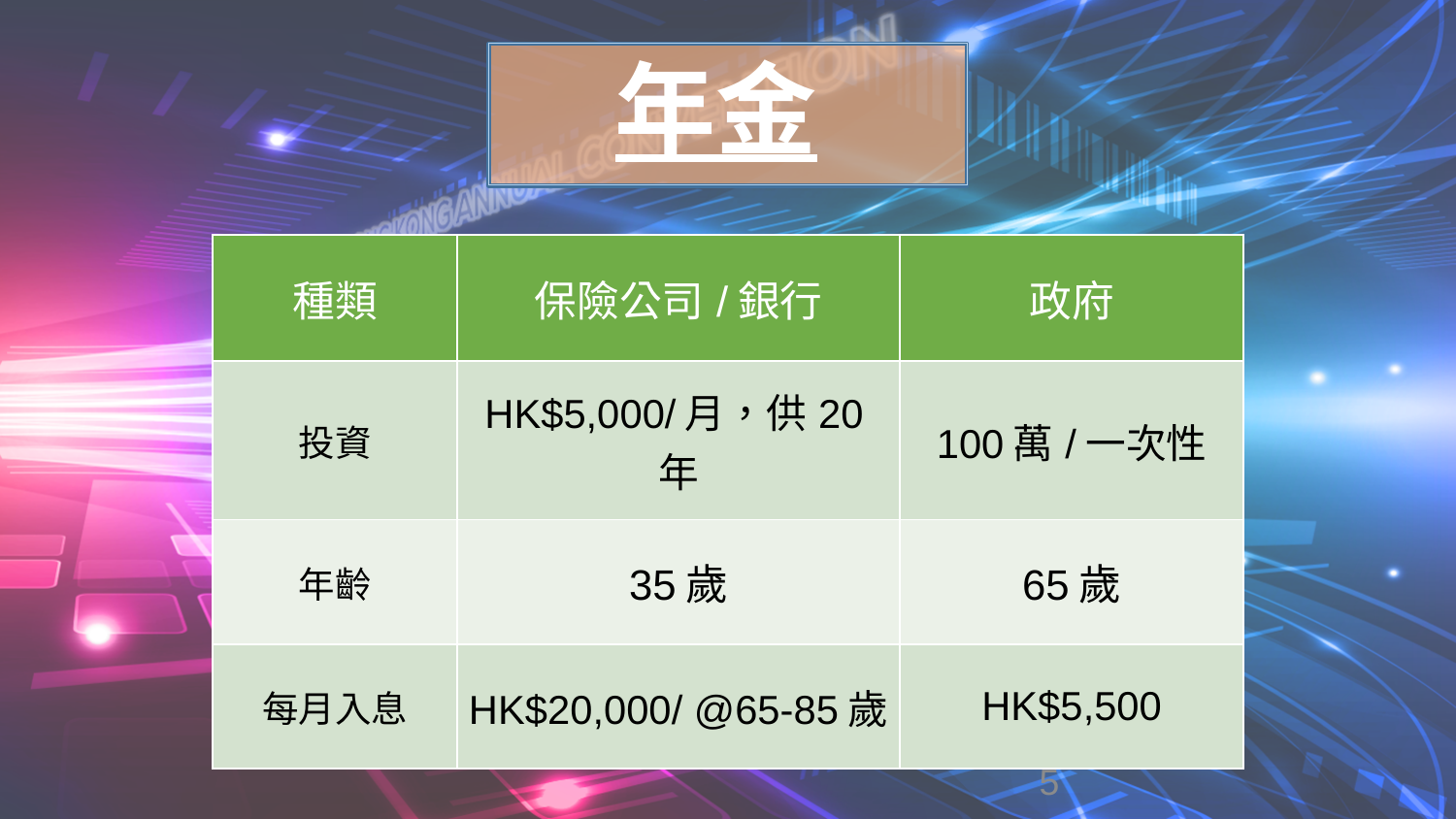

# 年金
| 種類 | 保險公司/銀行 | 政府 |
| --- | --- | --- |
| 投資 | HK$5,000/月，供20年 | 100萬/一次性 |
| 年齡 | 35歲 | 65歲 |
| 每月入息 | HK$20,000/ @65-85歲 | HK$5,500 |
5